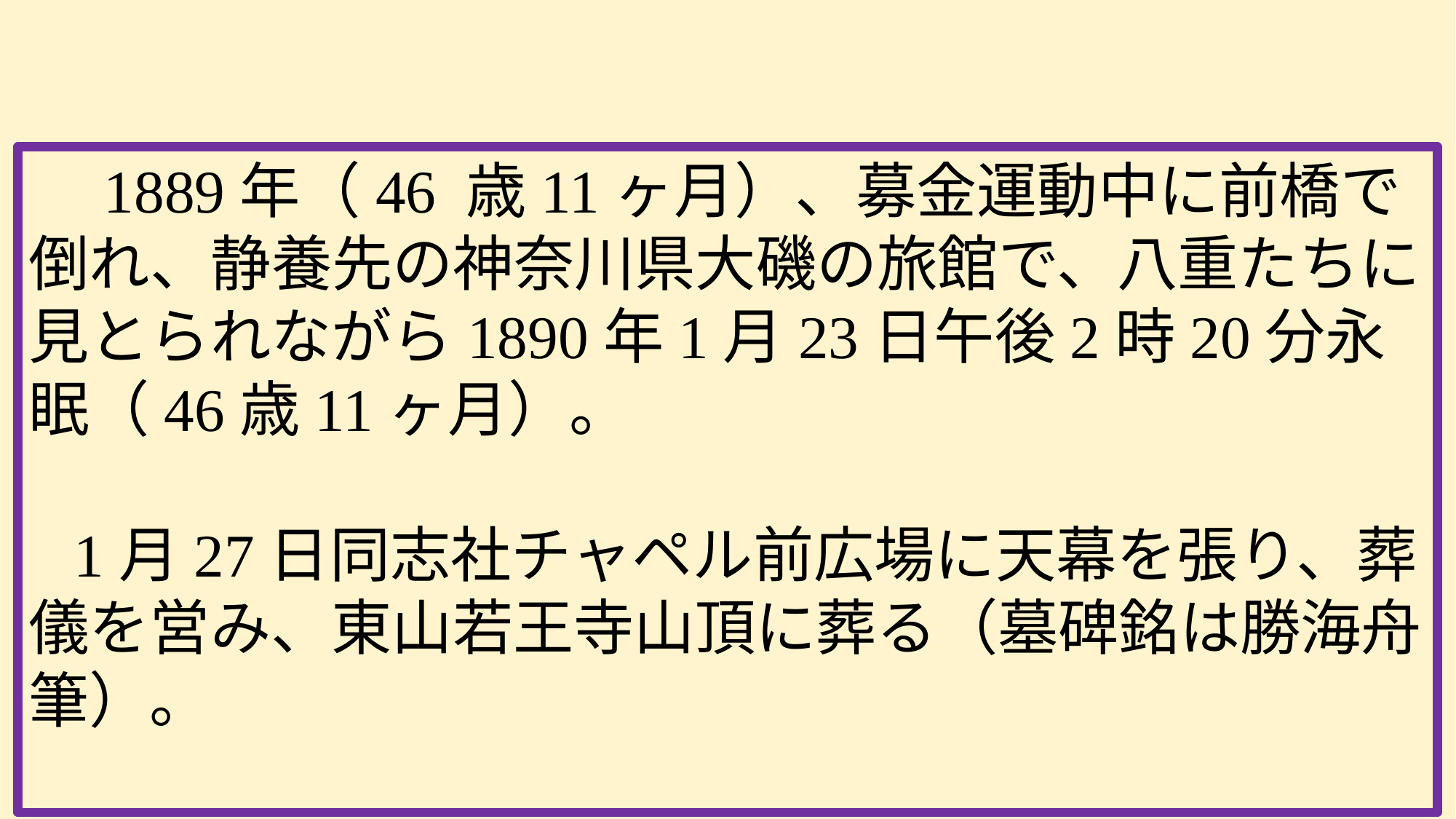

1889年（46 歳11ヶ月）、募金運動中に前橋で倒れ、静養先の神奈川県大磯の旅館で、八重たちに見とられながら1890年1月23日午後2時20分永眠（46歳11ヶ月）。

   1月27日同志社チャペル前広場に天幕を張り、葬儀を営み、東山若王寺山頂に葬る（墓碑銘は勝海舟筆）。